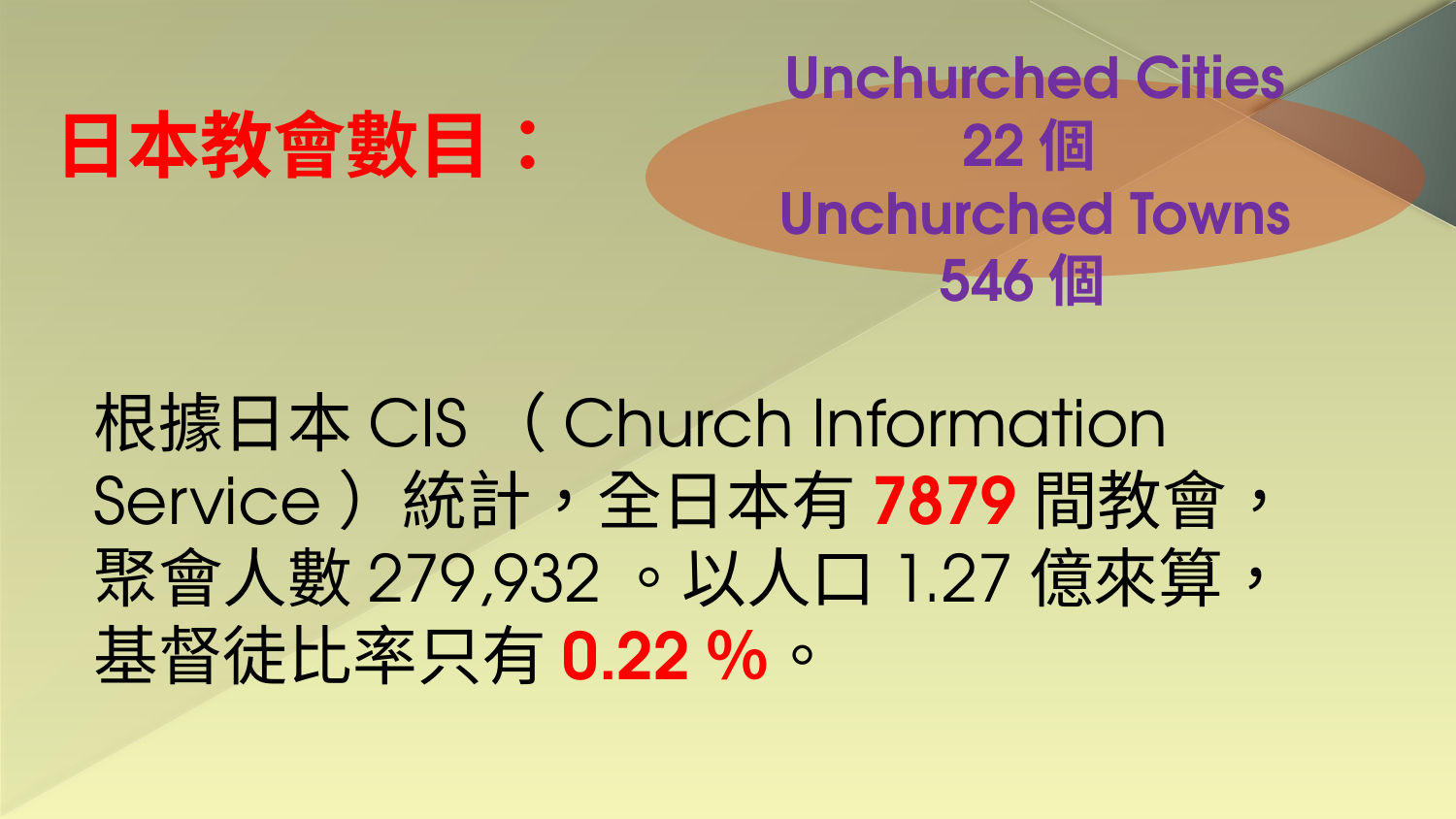

# 日本教會數目：
Unchurched Cities
22個
Unchurched Towns
546個
根據日本CIS（Church Information Service）統計，全日本有7879間教會，聚會人數279,932。以人口1.27億來算，基督徒比率只有0.22％。